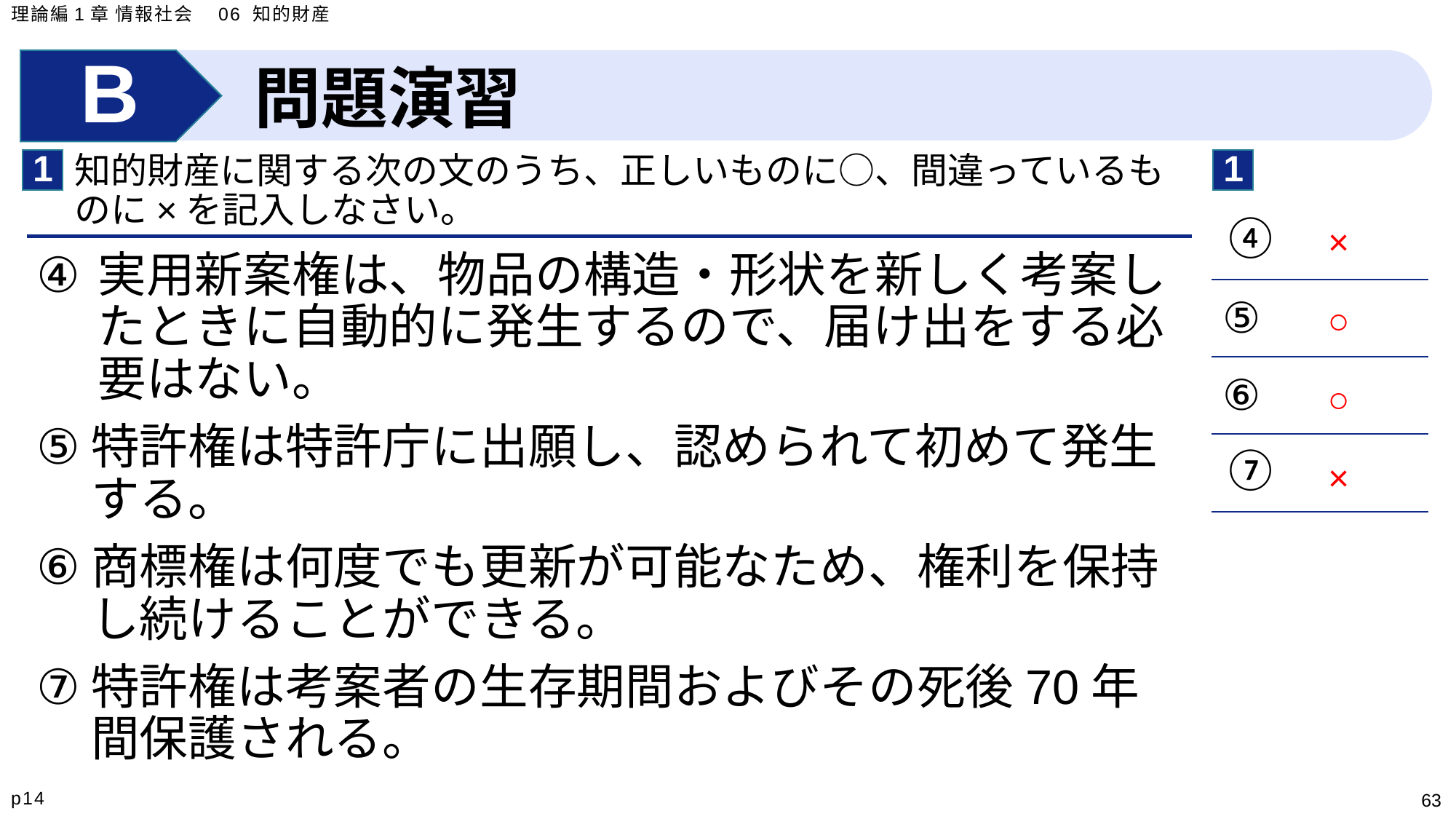

理論編1章 情報社会　06 知的財産
問題演習
1
1
知的財産に関する次の文のうち、正しいものに○、間違っているものに×を記入しなさい。
| ④ |
| --- |
| ⑤ |
| ⑥ |
| ⑦ |
×
実用新案権は、物品の構造・形状を新しく考案したときに自動的に発生するので、届け出をする必要はない。
特許権は特許庁に出願し、認められて初めて発生する。
商標権は何度でも更新が可能なため、権利を保持し続けることができる。
特許権は考案者の生存期間およびその死後70年間保護される。
○
○
×
p14
63